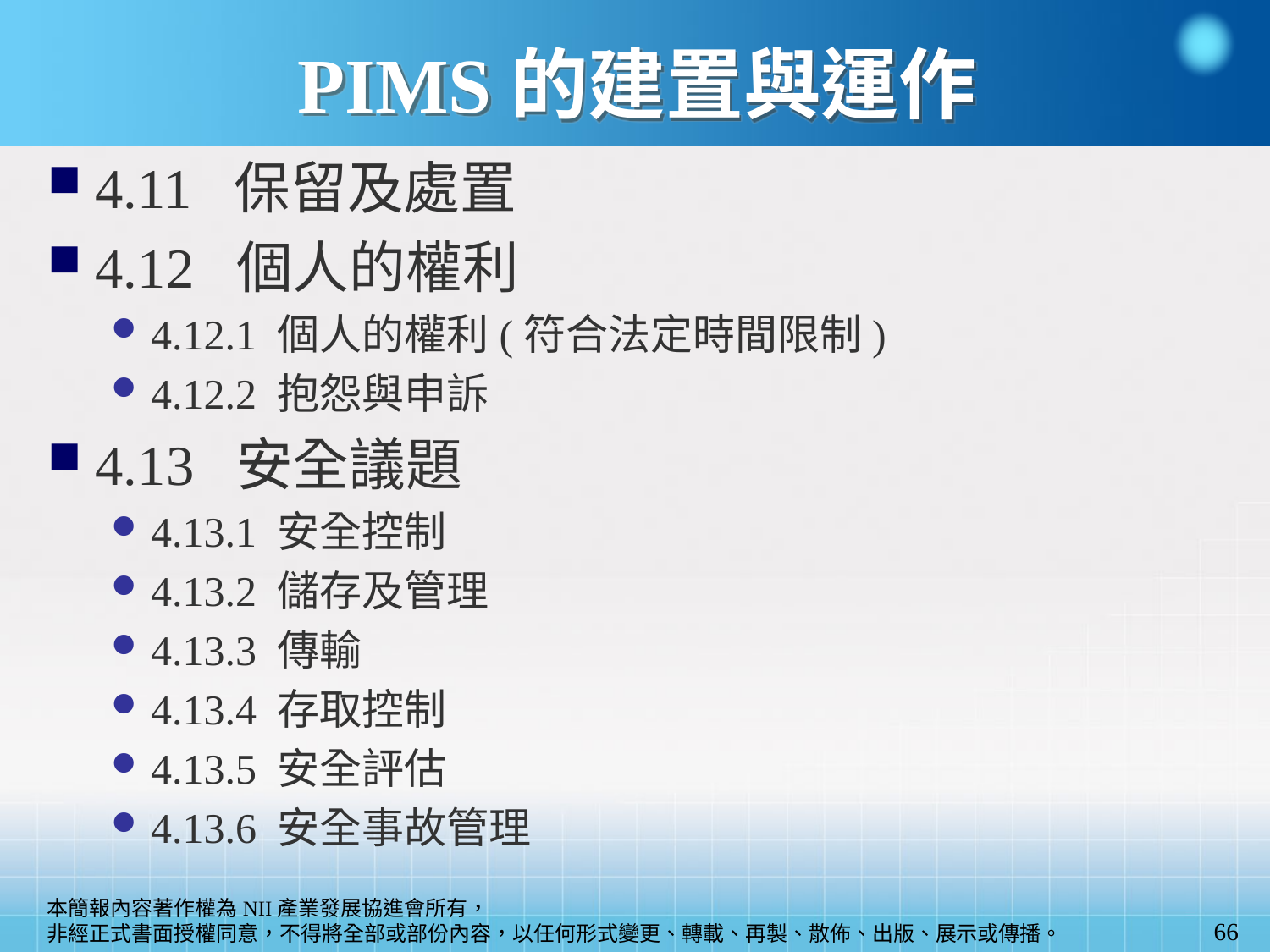

PIMS的建置與運作
4.11  保留及處置
4.12  個人的權利
4.12.1 個人的權利(符合法定時間限制)
4.12.2 抱怨與申訴
4.13  安全議題
4.13.1 安全控制
4.13.2 儲存及管理
4.13.3 傳輸
4.13.4 存取控制
4.13.5 安全評估
4.13.6 安全事故管理

66